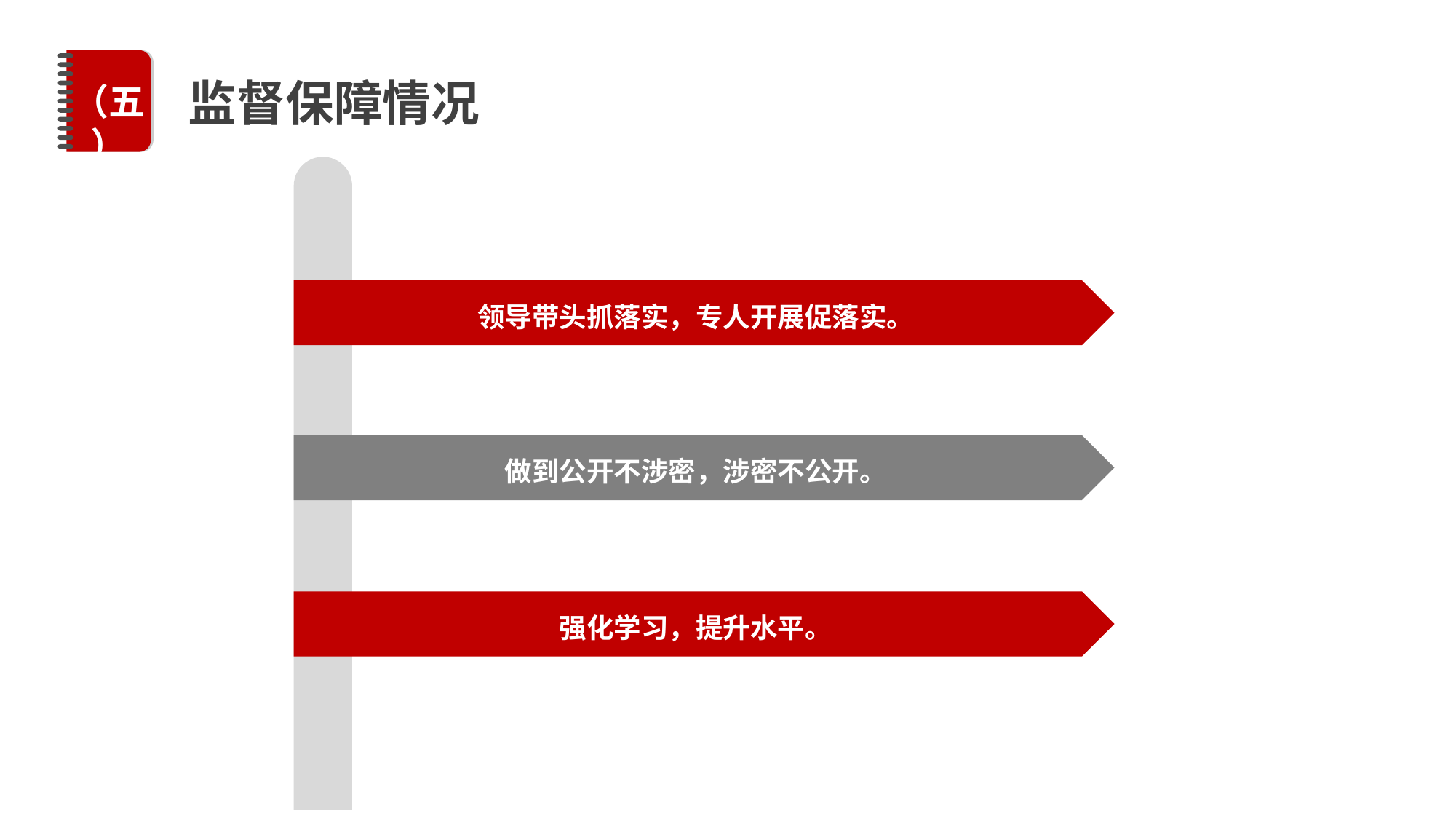

（五）
监督保障情况

领导带头抓落实，专人开展促落实。
做到公开不涉密，涉密不公开。
强化学习，提升水平。